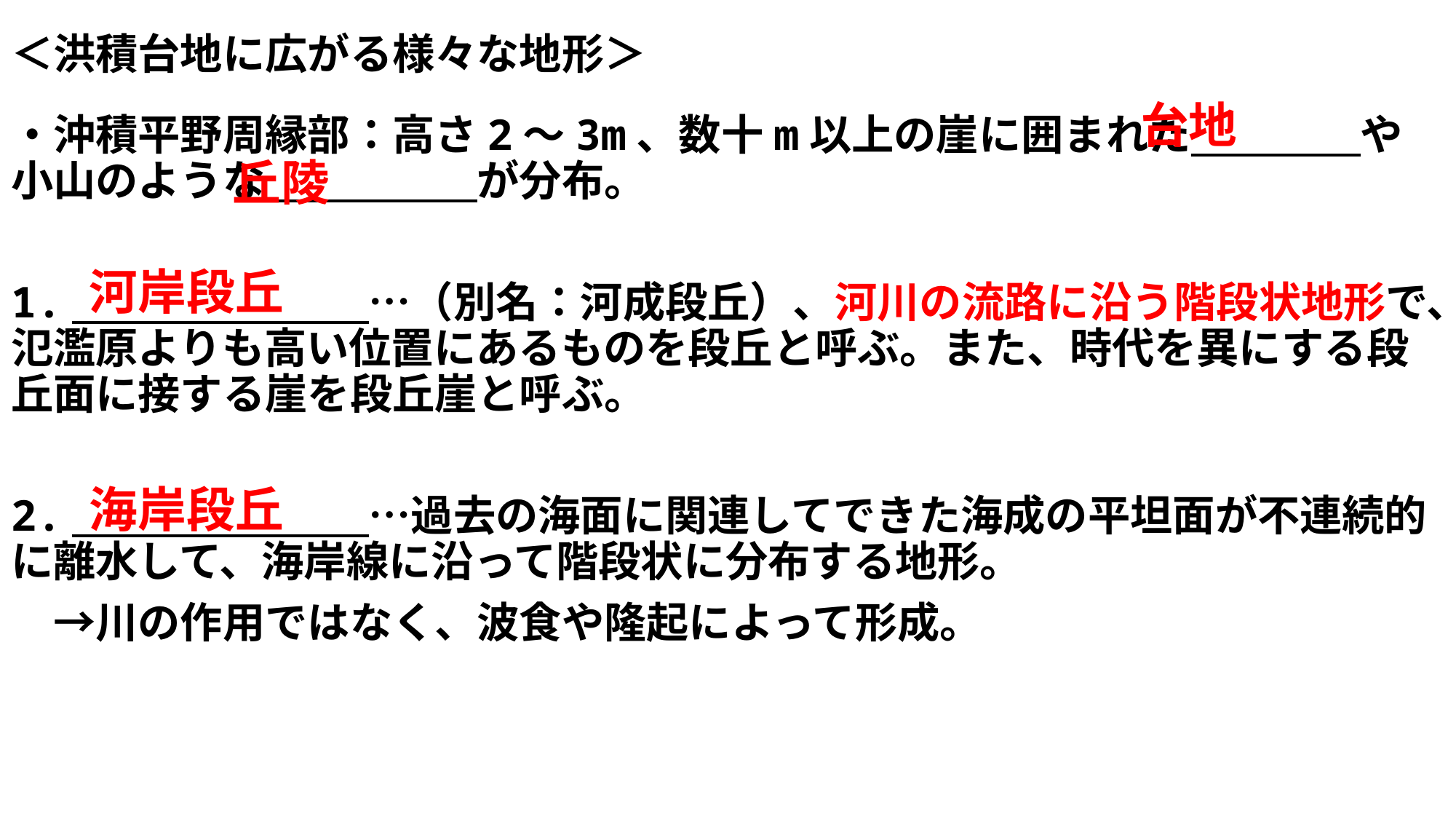

# ＜洪積台地に広がる様々な地形＞
台地
・沖積平野周縁部：高さ2～3m、数十m以上の崖に囲まれた　　　　や小山のような　　　　　が分布。

1.　　　　　　　…（別名：河成段丘）、河川の流路に沿う階段状地形で、氾濫原よりも高い位置にあるものを段丘と呼ぶ。また、時代を異にする段丘面に接する崖を段丘崖と呼ぶ。

2.　　　　　　　…過去の海面に関連してできた海成の平坦面が不連続的に離水して、海岸線に沿って階段状に分布する地形。
　→川の作用ではなく、波食や隆起によって形成。

丘陵
河岸段丘
海岸段丘